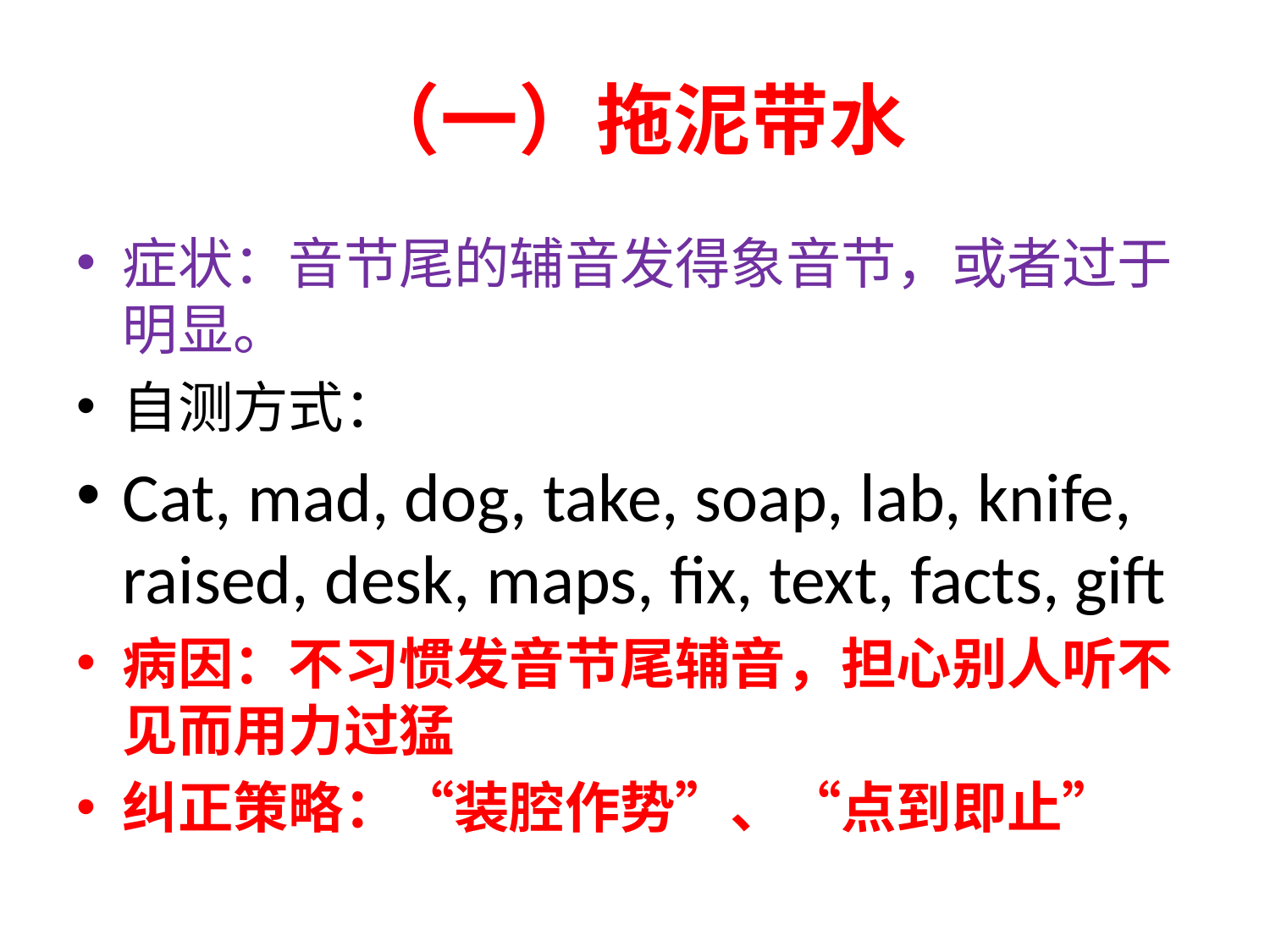

# （一）拖泥带水
症状：音节尾的辅音发得象音节，或者过于明显。
自测方式：
Cat, mad, dog, take, soap, lab, knife, raised, desk, maps, fix, text, facts, gift
病因：不习惯发音节尾辅音，担心别人听不见而用力过猛
纠正策略：“装腔作势”、“点到即止”